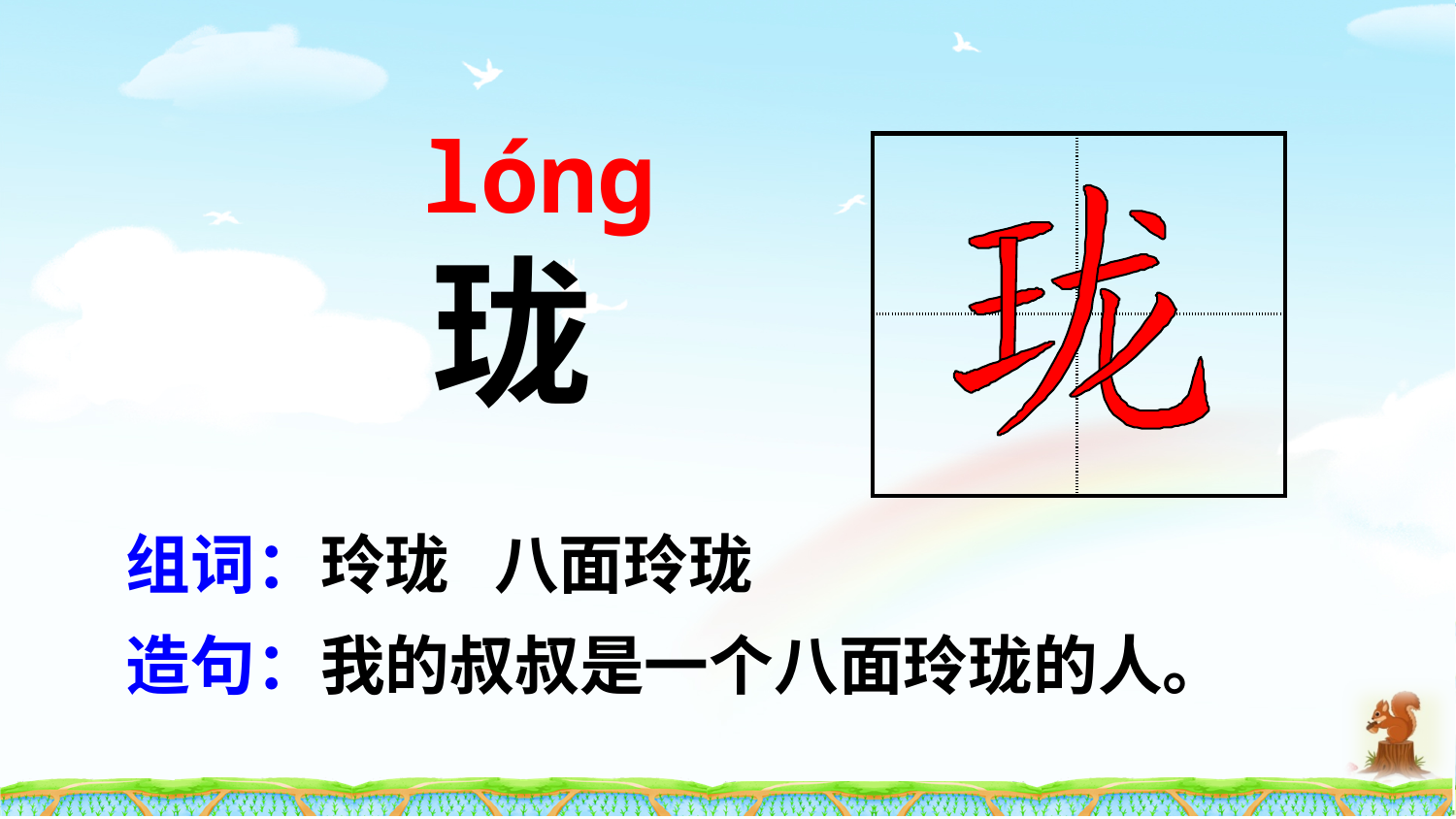

lónɡ
|  |  |
| --- | --- |
|  |  |

珑

组词：玲珑   八面玲珑
造句：我的叔叔是一个八面玲珑的人。